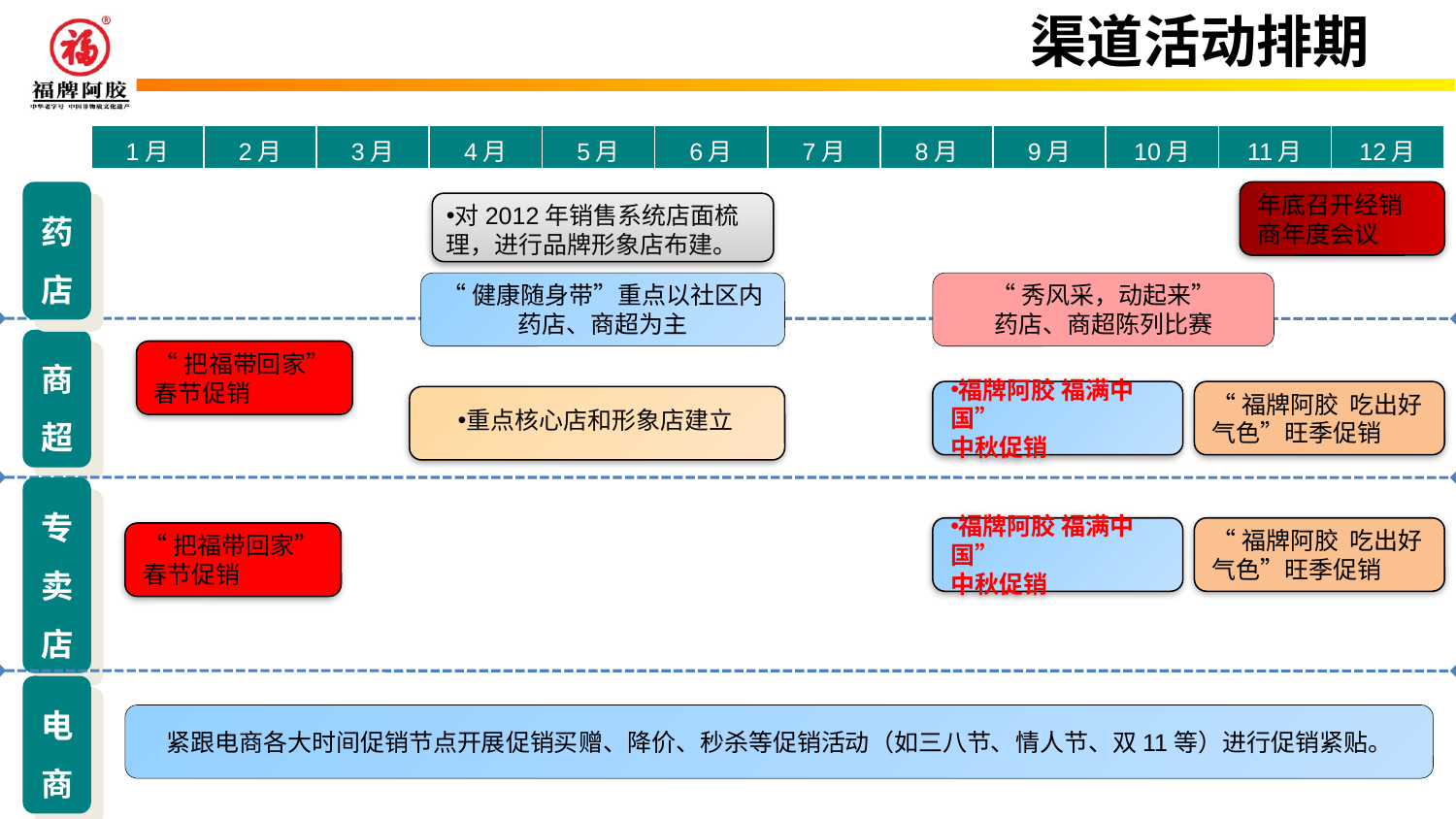

渠道活动排期
| 1月 | 2月 | 3月 | 4月 | 5月 | 6月 | 7月 | 8月 | 9月 | 10月 | 11月 | 12月 |
| --- | --- | --- | --- | --- | --- | --- | --- | --- | --- | --- | --- |
年底召开经销商年度会议
药店
对2012年销售系统店面梳理，进行品牌形象店布建。

“健康随身带”重点以社区内药店、商超为主
“秀风采，动起来”
药店、商超陈列比赛
商超
“把福带回家”春节促销
福牌阿胶 福满中国”
中秋促销
“福牌阿胶  吃出好气色”旺季促销

重点核心店和形象店建立
专卖店
福牌阿胶 福满中国”
中秋促销
“福牌阿胶  吃出好气色”旺季促销
“把福带回家”春节促销
电商
紧跟电商各大时间促销节点开展促销买赠、降价、秒杀等促销活动（如三八节、情人节、双11等）进行促销紧贴。